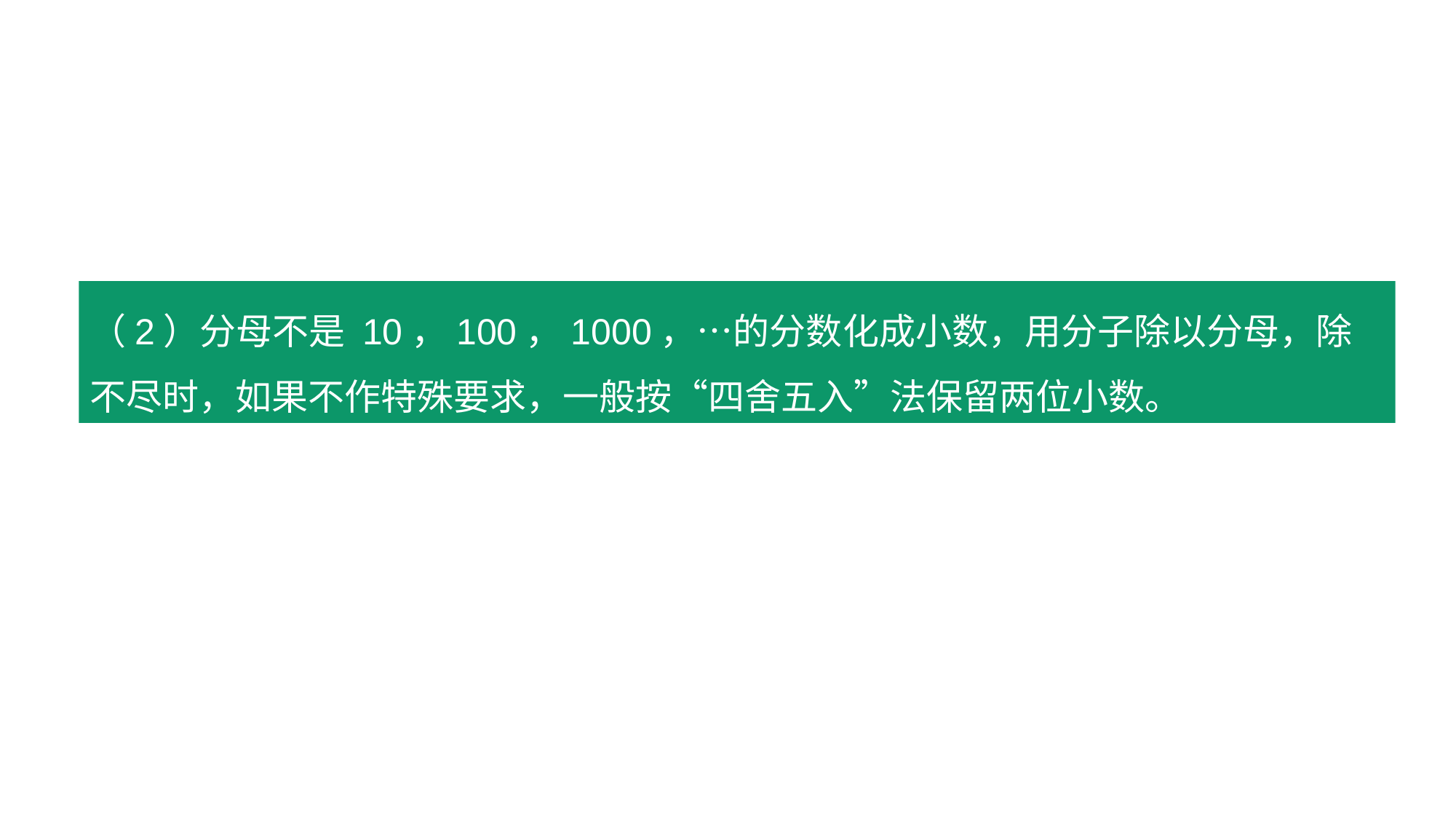

（2）分母不是 10，100，1000，…的分数化成小数，用分子除以分母，除不尽时，如果不作特殊要求，一般按“四舍五入”法保留两位小数。